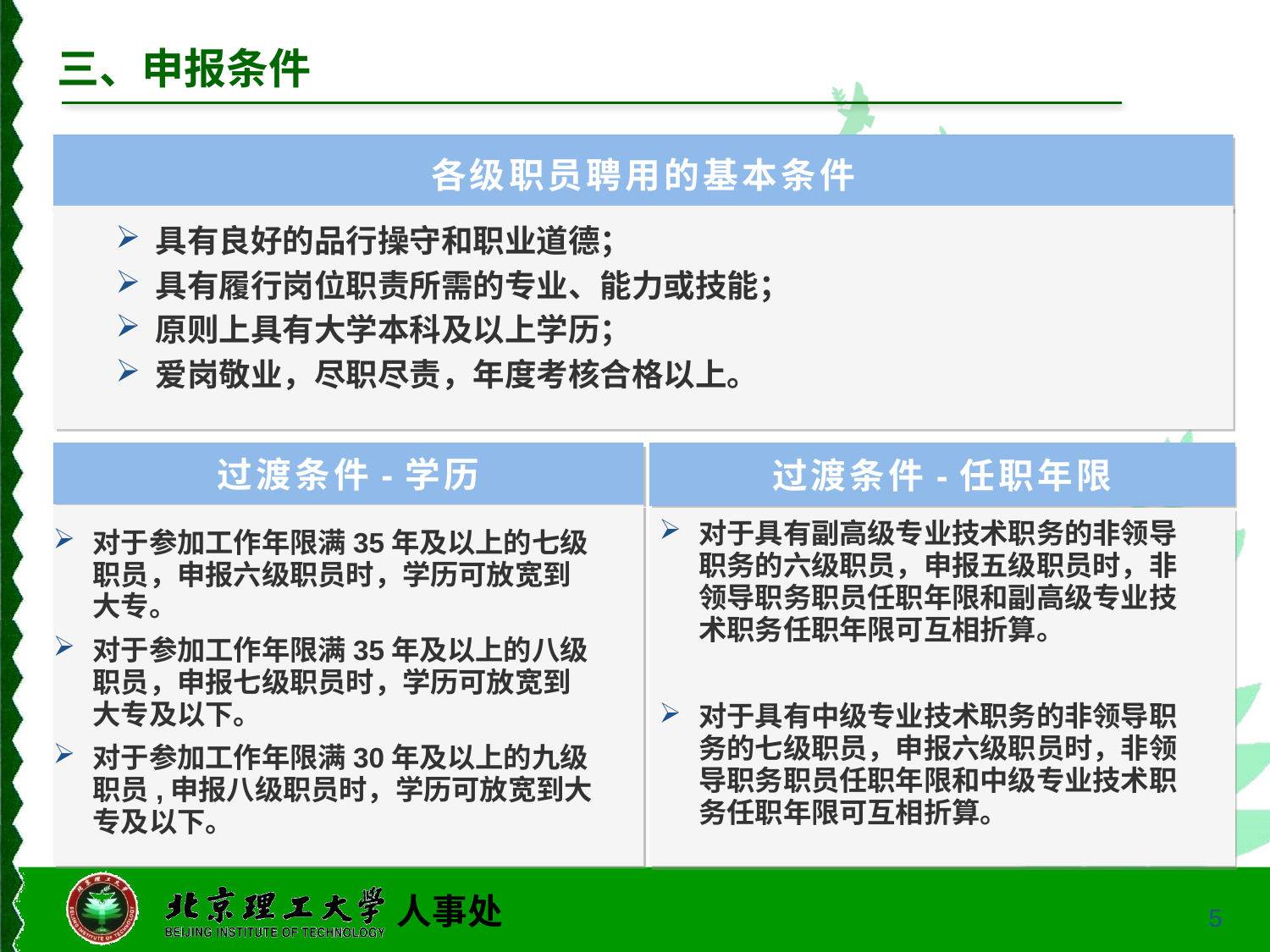

三、申报条件
各级职员聘用的基本条件

具有良好的品行操守和职业道德；
具有履行岗位职责所需的专业、能力或技能；
原则上具有大学本科及以上学历；
爱岗敬业，尽职尽责，年度考核合格以上。
过渡条件-学历

对于参加工作年限满35年及以上的七级职员，申报六级职员时，学历可放宽到大专。
对于参加工作年限满35年及以上的八级职员，申报七级职员时，学历可放宽到大专及以下。
对于参加工作年限满30年及以上的九级职员,申报八级职员时，学历可放宽到大专及以下。
过渡条件-任职年限
对于具有副高级专业技术职务的非领导职务的六级职员，申报五级职员时，非领导职务职员任职年限和副高级专业技术职务任职年限可互相折算。

对于具有中级专业技术职务的非领导职务的七级职员，申报六级职员时，非领导职务职员任职年限和中级专业技术职务任职年限可互相折算。

5